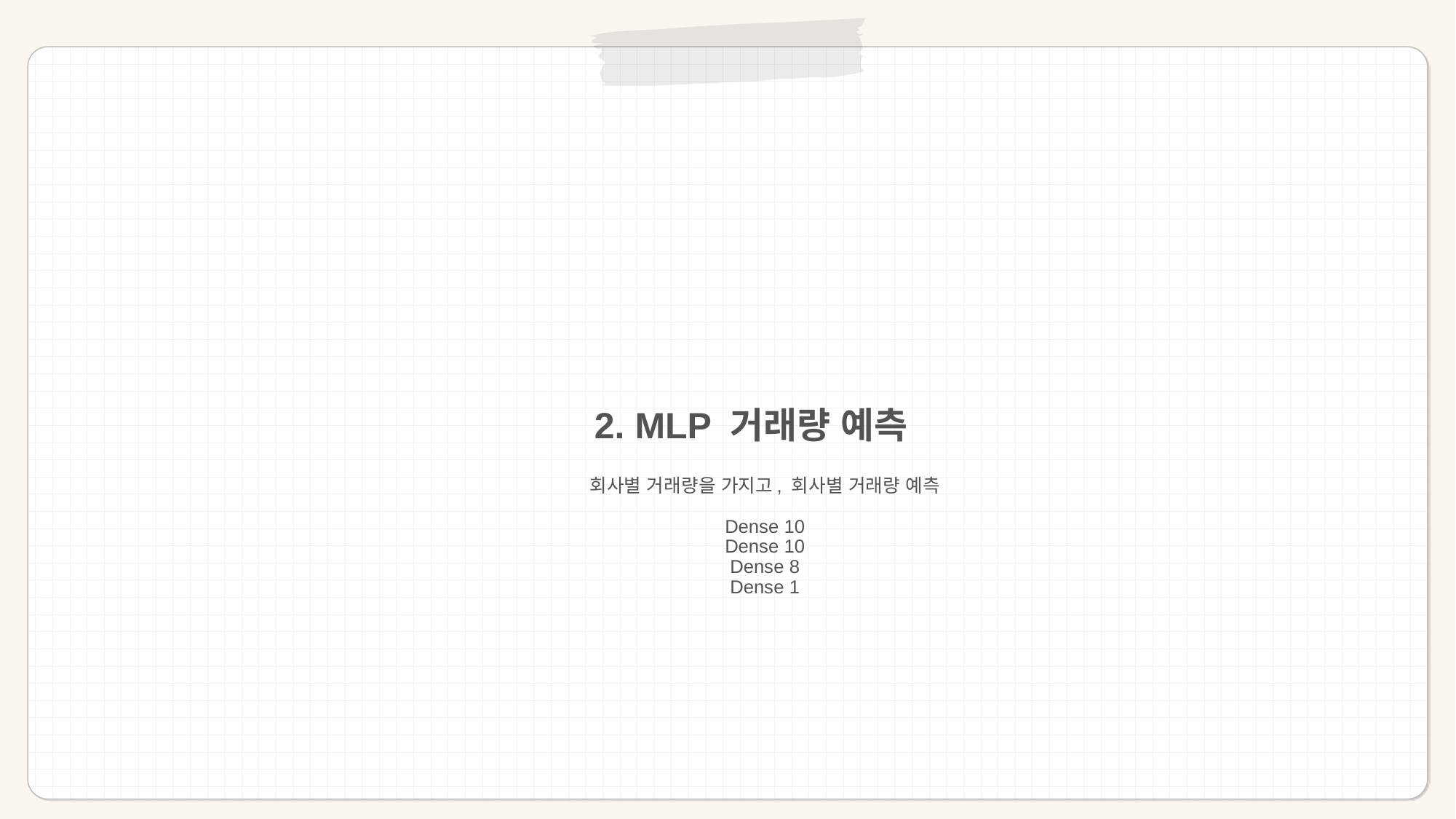

2. MLP 거래량 예측
회사별 거래량을 가지고, 회사별 거래량 예측

Dense 10
Dense 10
Dense 8
Dense 1